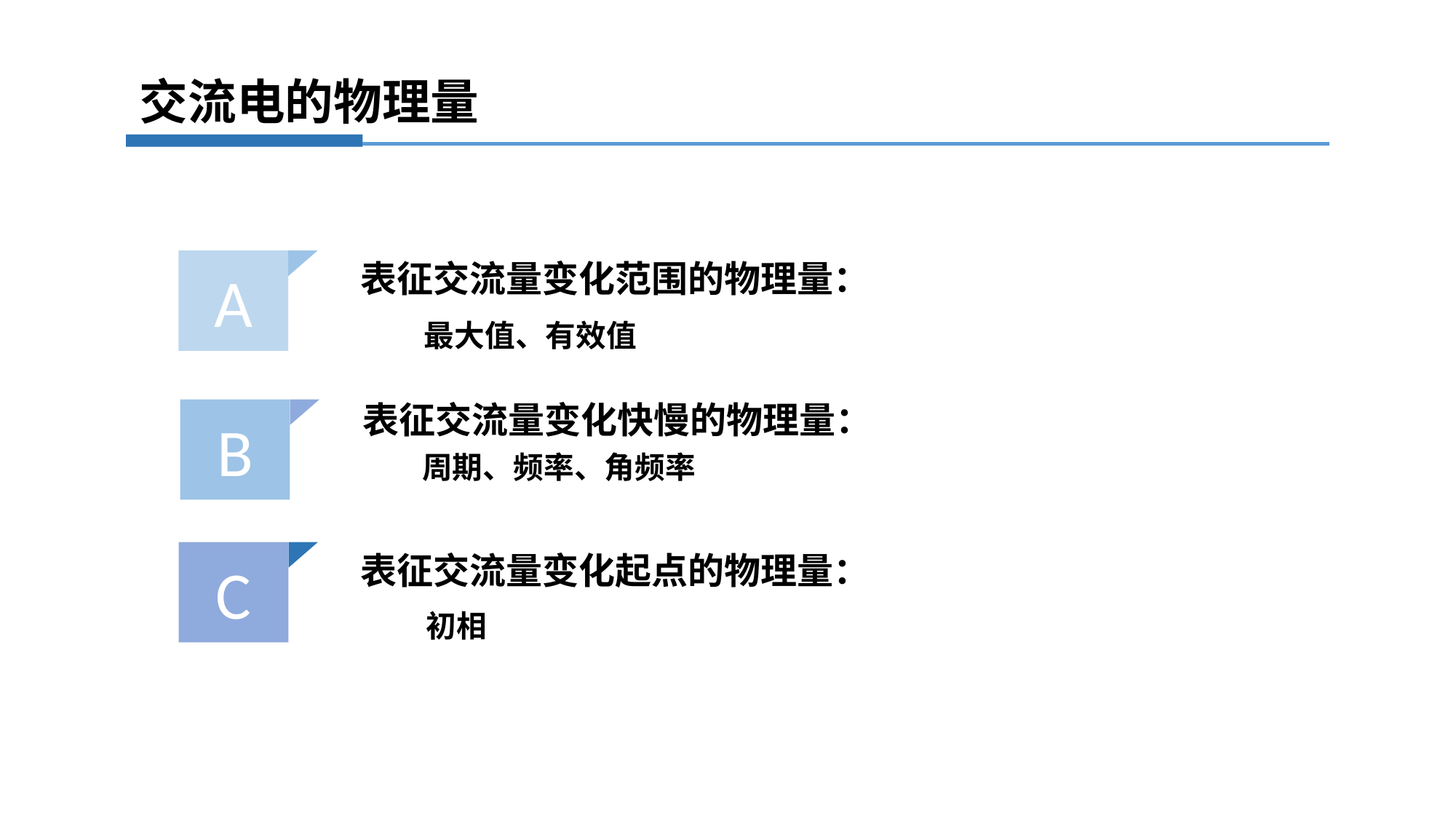

交流电的物理量

A
表征交流量变化范围的物理量：
最大值、有效值
表征交流量变化快慢的物理量：

B

           周期、频率、角频率

C
表征交流量变化起点的物理量：
初相